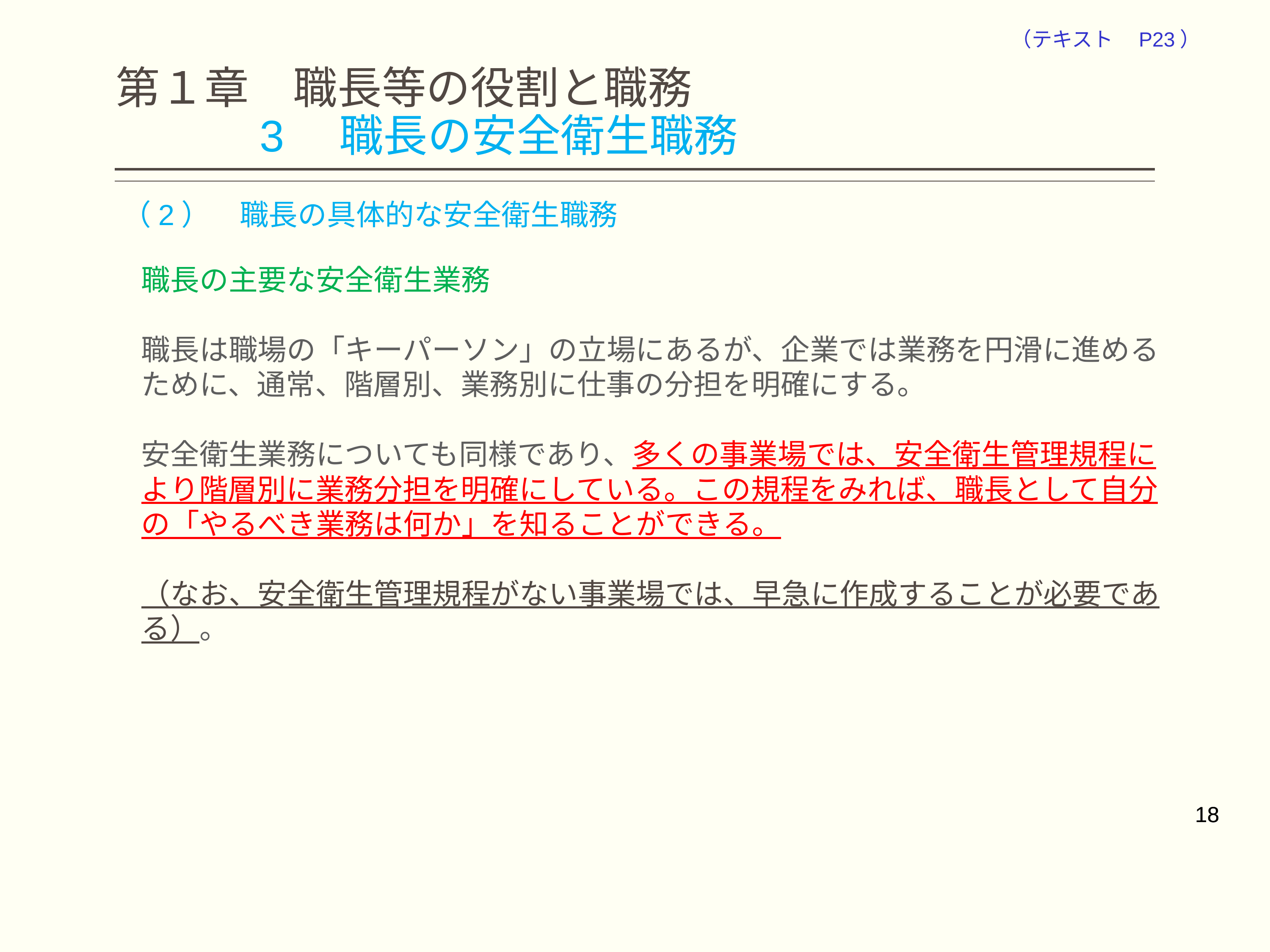

（テキスト　P23）
# 第１章　職長等の役割と職務 　　　3　職長の安全衛生職務
（2）　職長の具体的な安全衛生職務
職長の主要な安全衛生業務

職長は職場の「キーパーソン」の立場にあるが、企業では業務を円滑に進めるために、通常、階層別、業務別に仕事の分担を明確にする。

安全衛生業務についても同様であり、多くの事業場では、安全衛生管理規程により階層別に業務分担を明確にしている。この規程をみれば、職長として自分の「やるべき業務は何か」を知ることができる。

（なお、安全衛生管理規程がない事業場では、早急に作成することが必要である）。
18
18